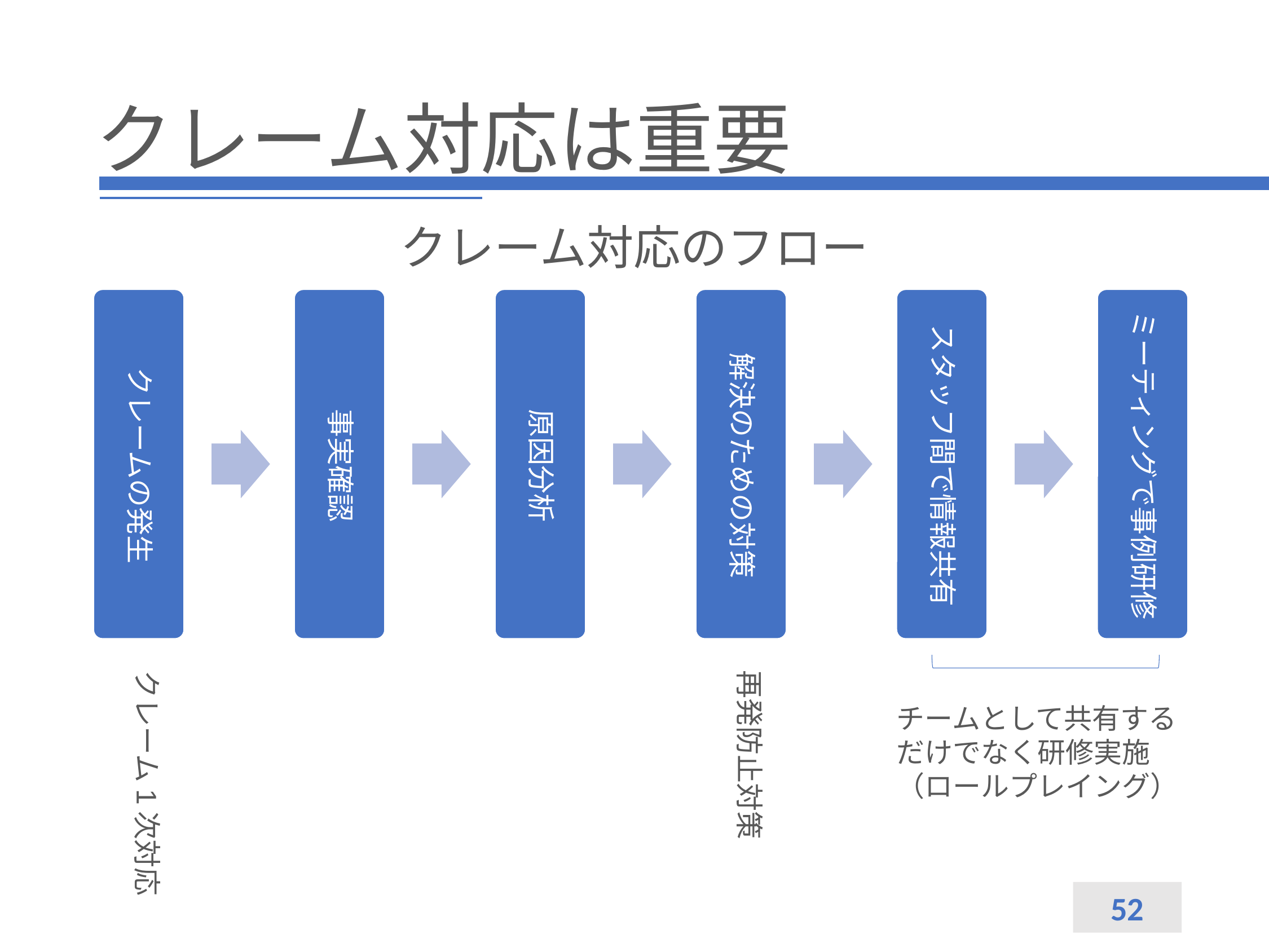

# クレーム対応は重要
クレーム対応のフロー
クレームの発生

事実確認

原因分析

解決のための対策

スタッフ間で情報共有

ミーティングで事例研修

クレーム1次対応
再発防止対策
チームとして共有する
だけでなく研修実施
（ロールプレイング）
52